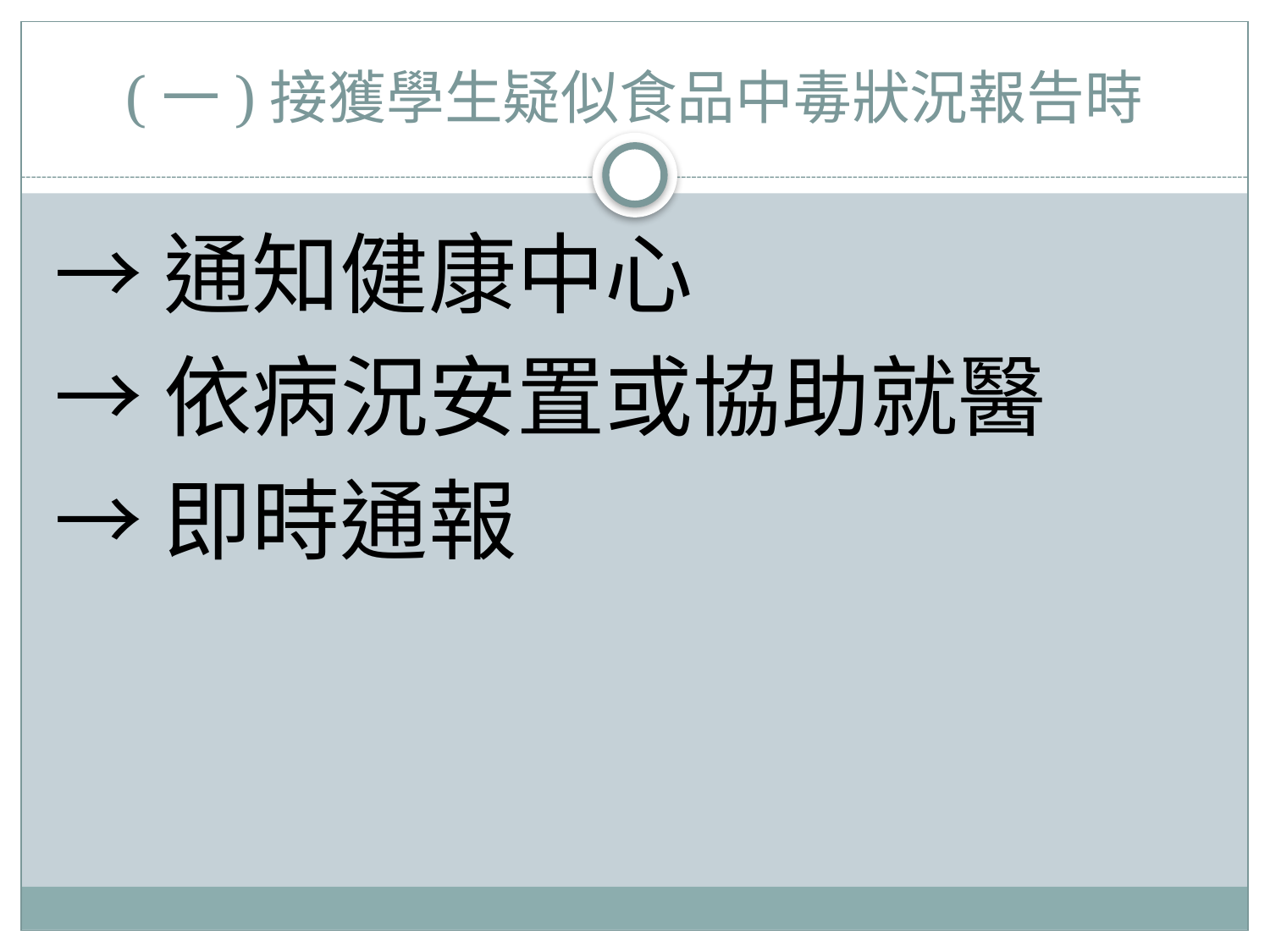

# (一)接獲學生疑似食品中毒狀況報告時
→通知健康中心
→依病況安置或協助就醫
→即時通報